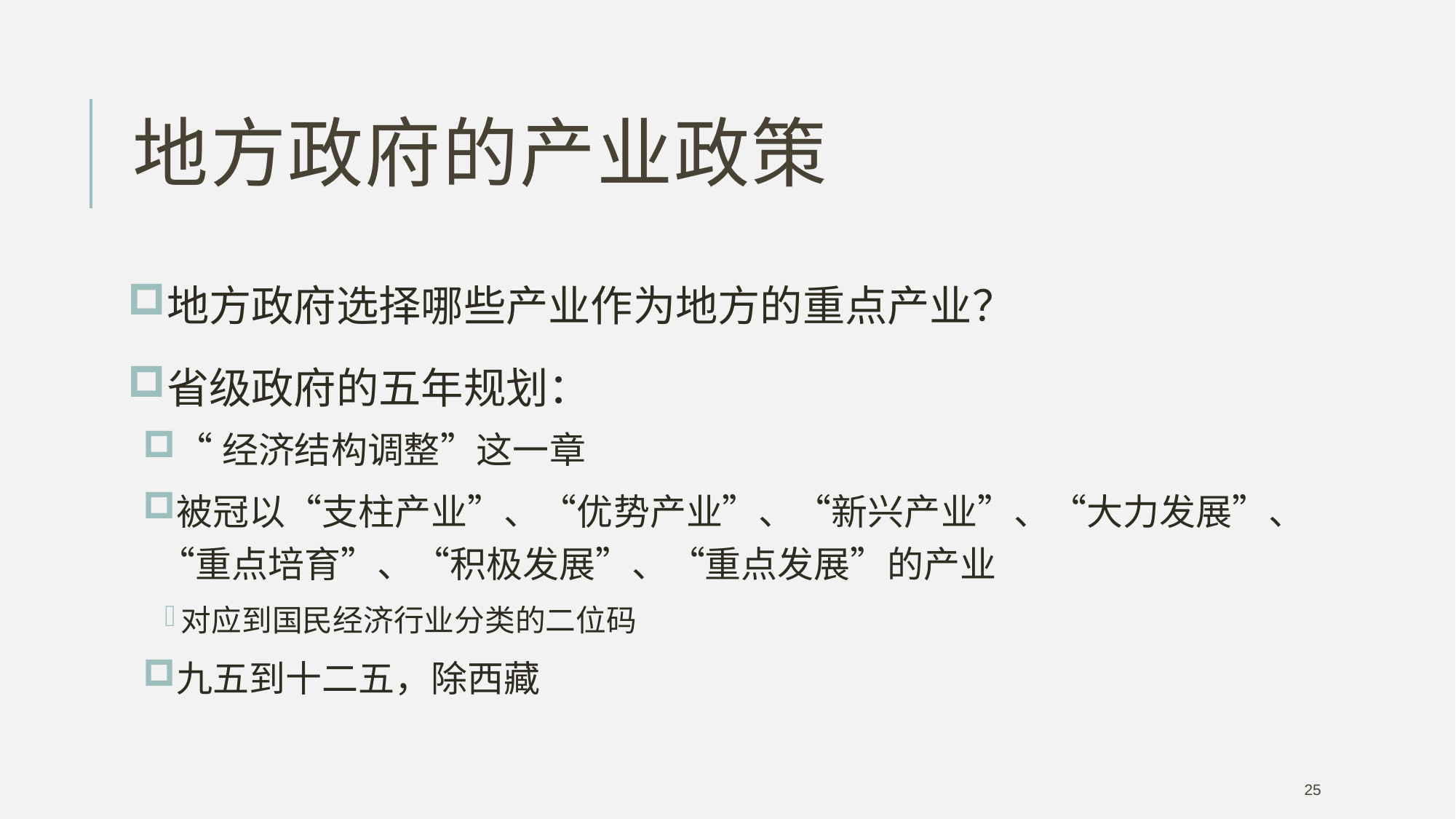

# 地方政府的产业政策
地方政府选择哪些产业作为地方的重点产业？
省级政府的五年规划：
“经济结构调整”这一章
被冠以“支柱产业”、“优势产业”、“新兴产业”、“大力发展”、“重点培育”、“积极发展”、“重点发展”的产业
对应到国民经济行业分类的二位码
九五到十二五，除西藏
25